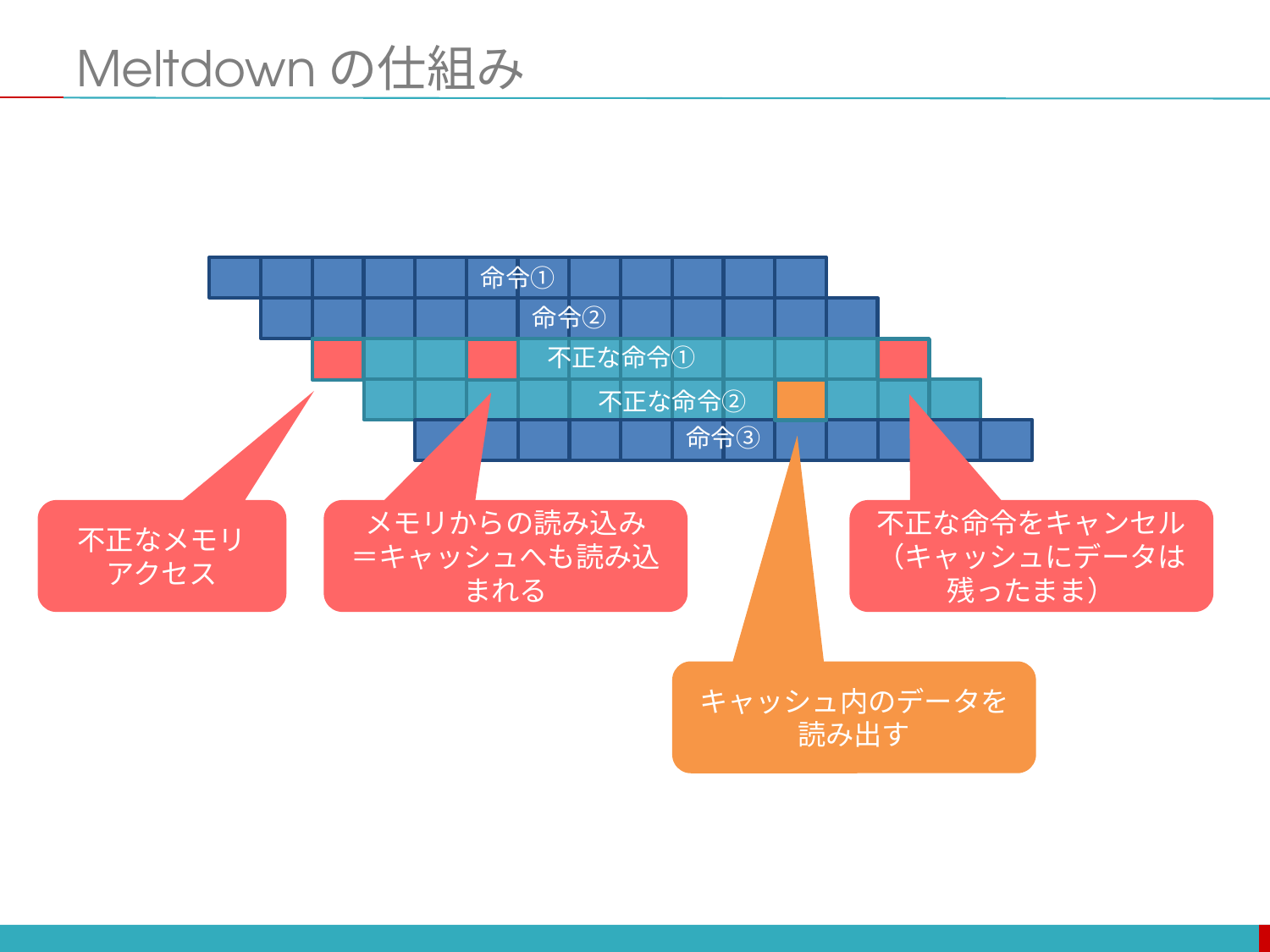

# Meltdownの仕組み
命令①

命令②

不正な命令①

不正な命令②

命令③

不正なメモリ
アクセス
メモリからの読み込み
＝キャッシュへも読み込まれる
不正な命令をキャンセル
（キャッシュにデータは残ったまま）
キャッシュ内のデータを読み出す